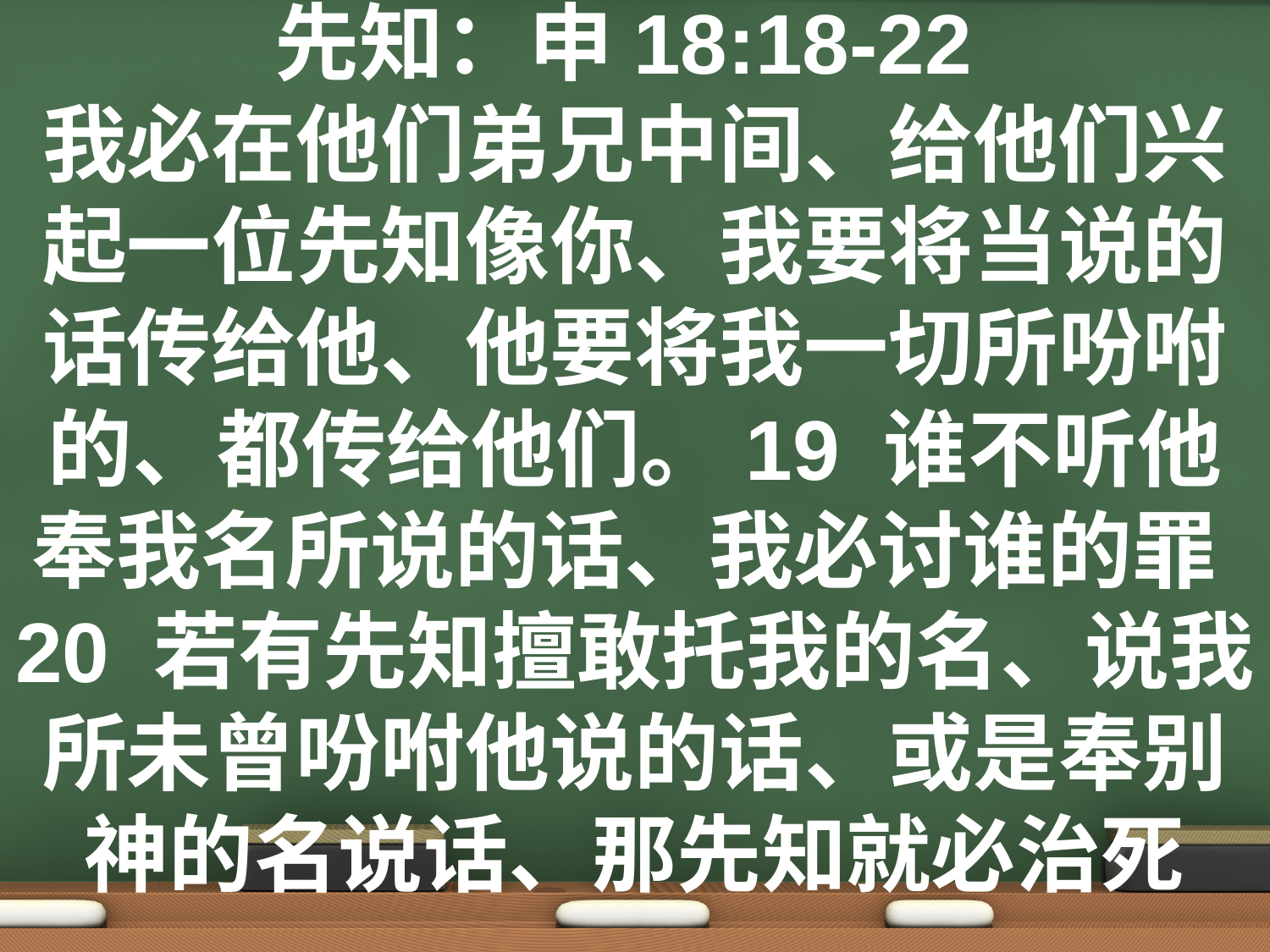

先知：申18:18-22
我必在他们弟兄中间、给他们兴起一位先知像你、我要将当说的话传给他、他要将我一切所吩咐的、都传给他们。19 谁不听他奉我名所说的话、我必讨谁的罪20 若有先知擅敢托我的名、说我所未曾吩咐他说的话、或是奉别神的名说话、那先知就必治死